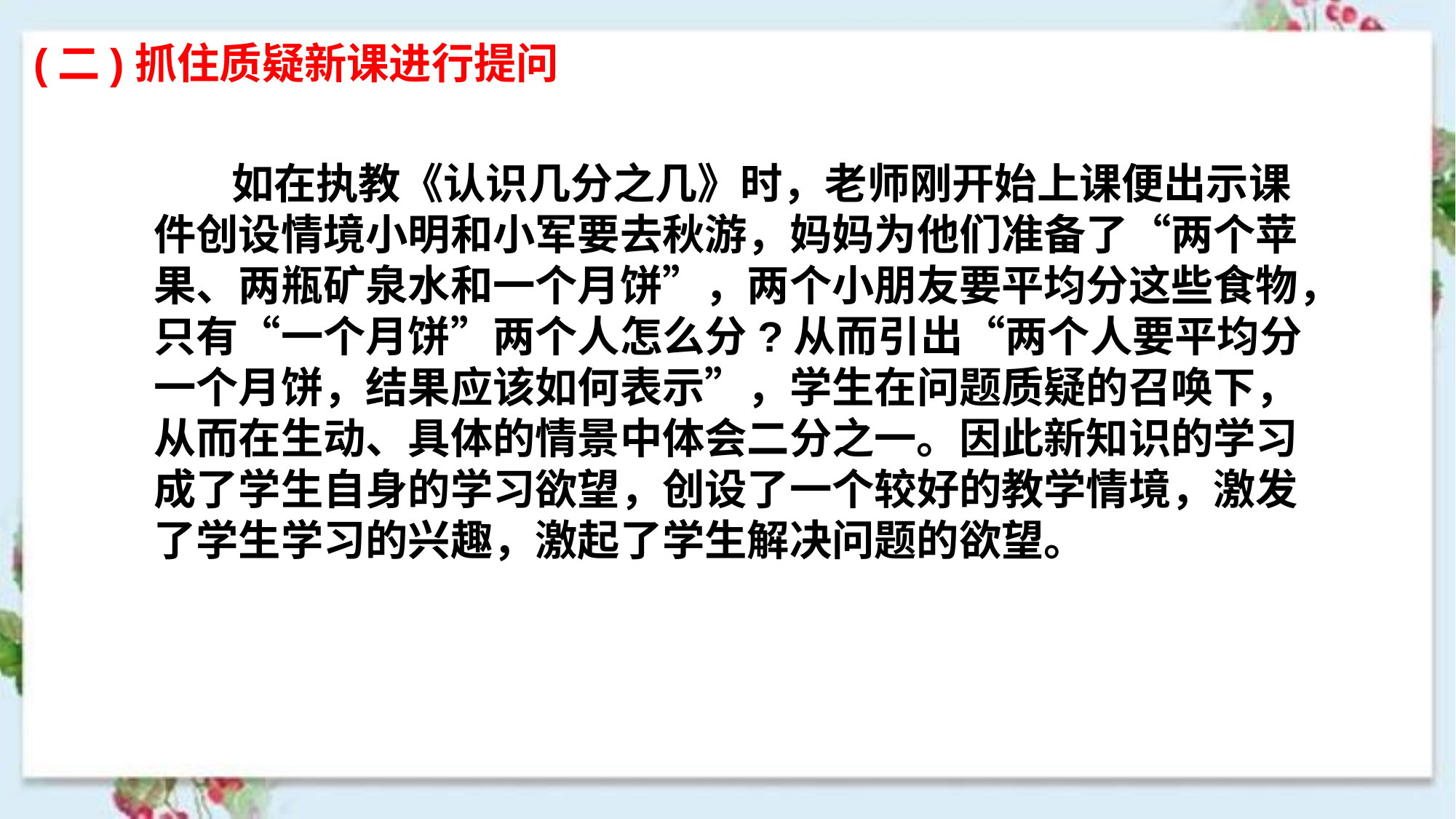

(二)抓住质疑新课进行提问
       如在执教《认识几分之几》时，老师刚开始上课便出示课件创设情境小明和小军要去秋游，妈妈为他们准备了“两个苹果、两瓶矿泉水和一个月饼”，两个小朋友要平均分这些食物，只有“一个月饼”两个人怎么分?从而引出“两个人要平均分一个月饼，结果应该如何表示”，学生在问题质疑的召唤下，从而在生动、具体的情景中体会二分之一。因此新知识的学习成了学生自身的学习欲望，创设了一个较好的教学情境，激发了学生学习的兴趣，激起了学生解决问题的欲望。